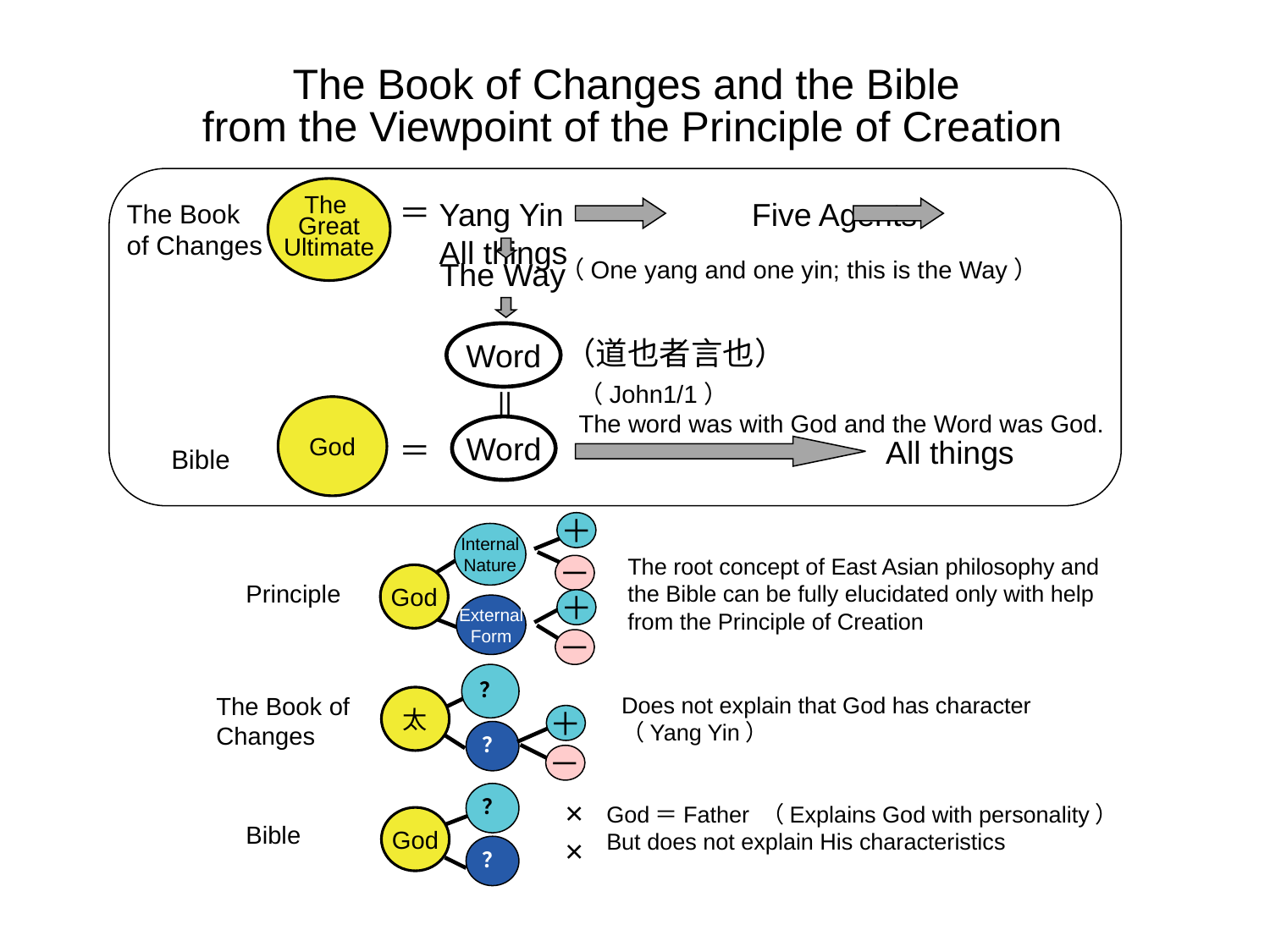

The Book of Changes and the Bible
from the Viewpoint of the Principle of Creation

The
Great
Ultimate
＝
Yang Yin　　　　　  Five Agents　　　　    All things
The Book
of Changes

The Way
（One yang and one yin; this is the Way）

Word
（道也者言也）
（John1/1）
The word was with God and the Word was God.
＝
God
Word
＝
All things
Bible

＋
Internal
Nature

The root concept of East Asian philosophy and the Bible can be fully elucidated only with help from the Principle of Creation

－
God
Principle
＋
External
Form

－
？
The Book of Changes
Does not explain that God has character
（Yang Yin）
太

＋
？

－
？
×
God＝Father （Explains God with personality）
But does not explain His characteristics
God

Bible
×
？